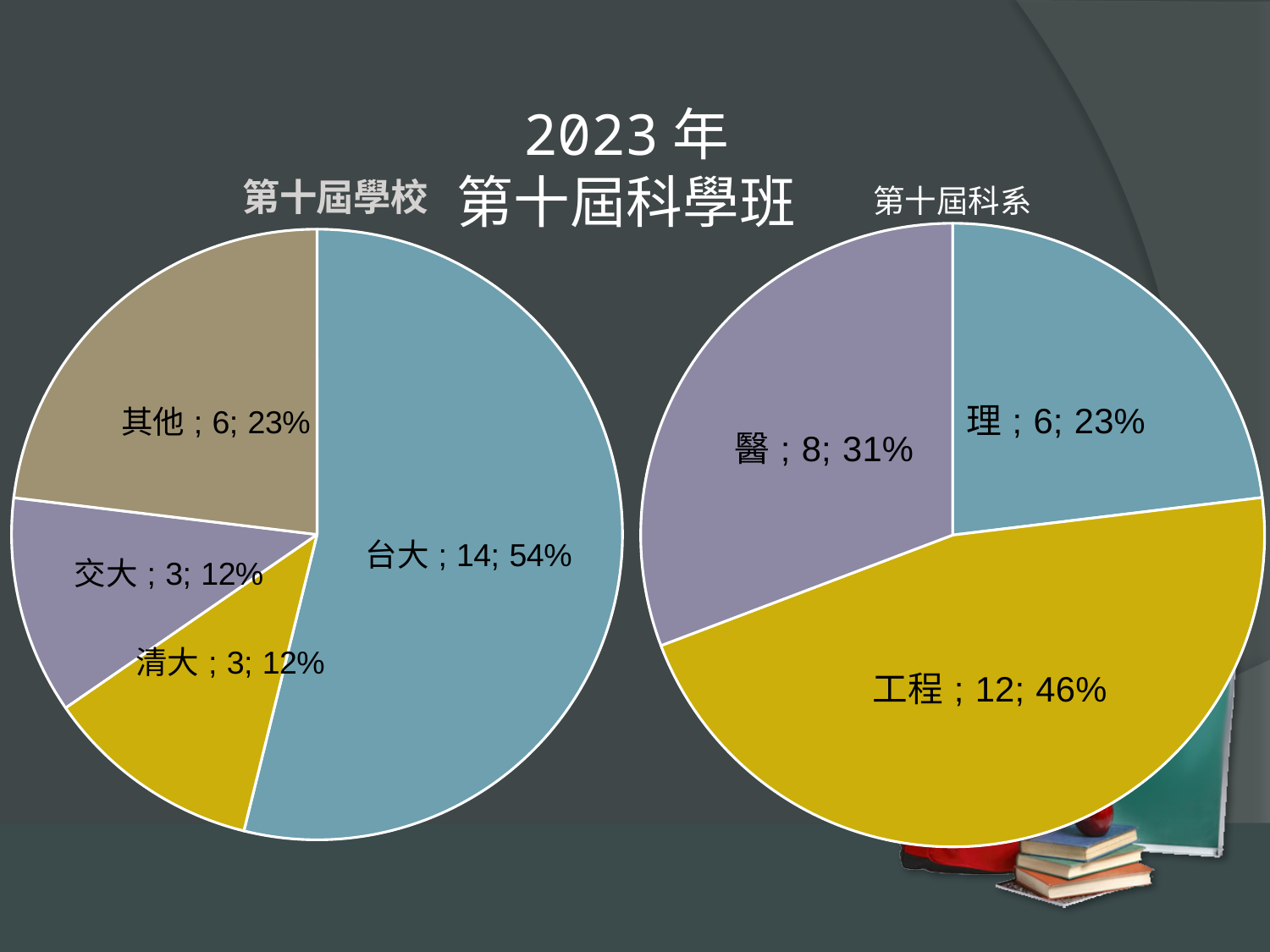

2023年
第十屆科學班

### Chart: 第十屆學校

| Category |
|---|

### Chart: 第十屆科系

| Category |
|---|

### Chart

| Category |  |
|---|---|
| 理 | 6.0 |
| 工程 | 12.0 |
| 醫 | 8.0 |

### Chart

| Category |  |
|---|---|
| 台大 | 14.0 |
| 清大 | 3.0 |
| 交大 | 3.0 |
| 成大 | 0.0 |
| 其他 | 6.0 |